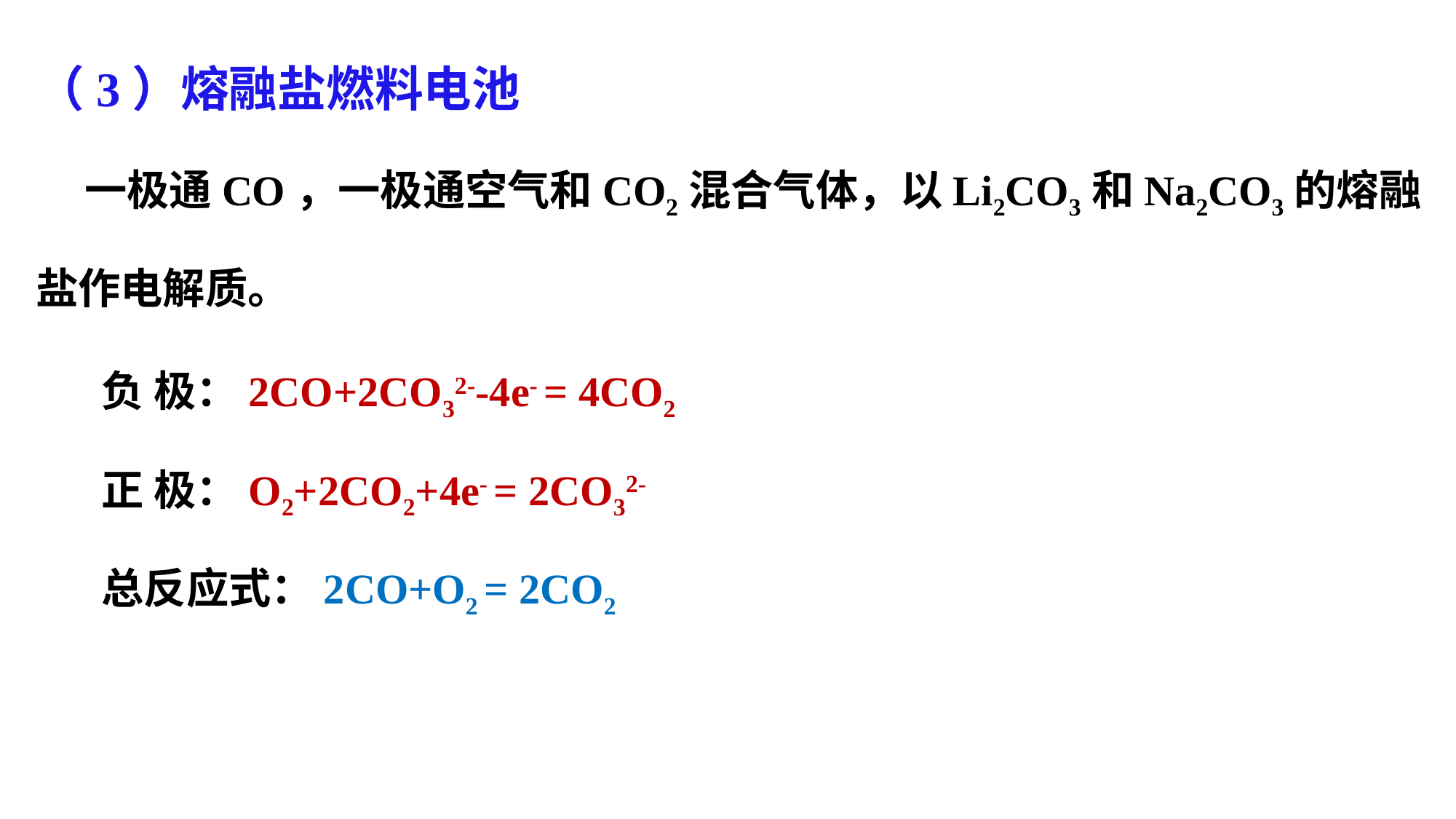

（3）熔融盐燃料电池
    一极通CO，一极通空气和CO2混合气体，以Li2CO3和Na2CO3的熔融盐作电解质。
负 极：2CO+2CO32--4e- = 4CO2
正 极：O2+2CO2+4e- = 2CO32-
总反应式：2CO+O2 = 2CO2